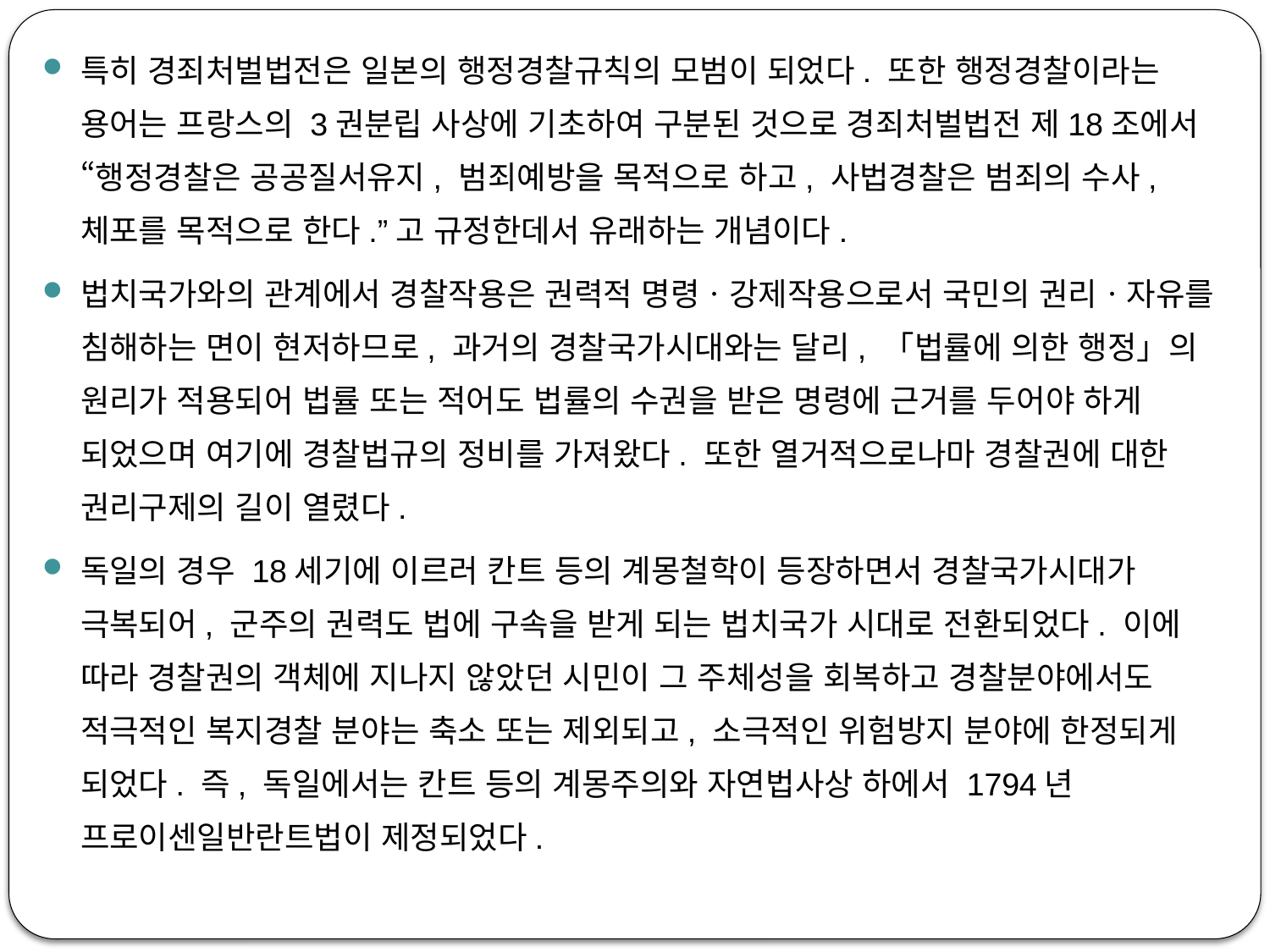

특히 경죄처벌법전은 일본의 행정경찰규칙의 모범이 되었다. 또한 행정경찰이라는 용어는 프랑스의 3권분립 사상에 기초하여 구분된 것으로 경죄처벌법전 제18조에서 “행정경찰은 공공질서유지, 범죄예방을 목적으로 하고, 사법경찰은 범죄의 수사, 체포를 목적으로 한다.”고 규정한데서 유래하는 개념이다.
법치국가와의 관계에서 경찰작용은 권력적 명령ㆍ강제작용으로서 국민의 권리ㆍ자유를 침해하는 면이 현저하므로, 과거의 경찰국가시대와는 달리, 「법률에 의한 행정」의 원리가 적용되어 법률 또는 적어도 법률의 수권을 받은 명령에 근거를 두어야 하게 되었으며 여기에 경찰법규의 정비를 가져왔다. 또한 열거적으로나마 경찰권에 대한 권리구제의 길이 열렸다.
독일의 경우 18세기에 이르러 칸트 등의 계몽철학이 등장하면서 경찰국가시대가 극복되어, 군주의 권력도 법에 구속을 받게 되는 법치국가 시대로 전환되었다. 이에 따라 경찰권의 객체에 지나지 않았던 시민이 그 주체성을 회복하고 경찰분야에서도 적극적인 복지경찰 분야는 축소 또는 제외되고, 소극적인 위험방지 분야에 한정되게 되었다. 즉, 독일에서는 칸트 등의 계몽주의와 자연법사상 하에서 1794년 프로이센일반란트법이 제정되었다.